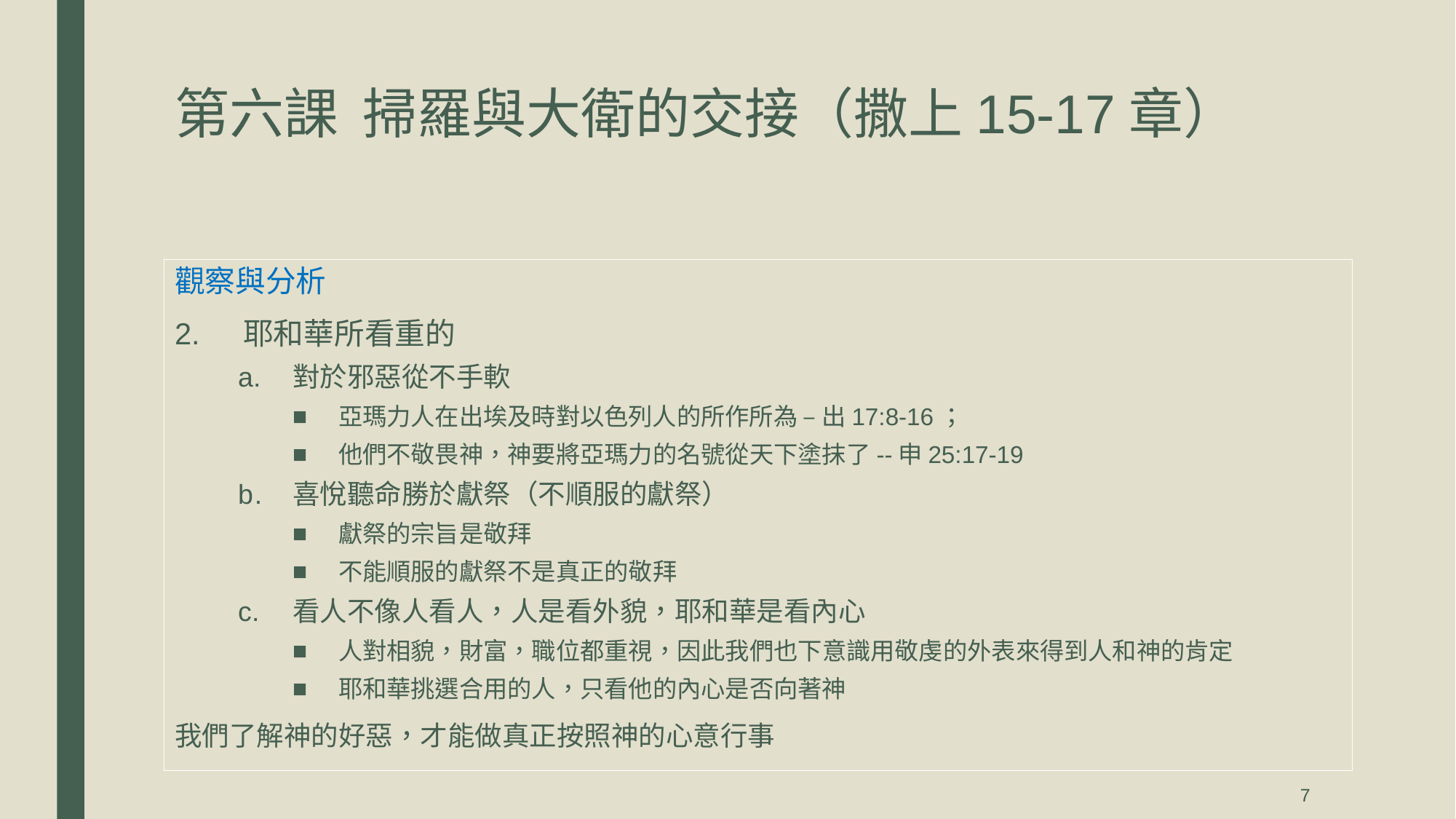

# 第六課  掃羅與大衛的交接（撒上15-17章）
觀察與分析
 耶和華所看重的
對於邪惡從不手軟
亞瑪力人在出埃及時對以色列人的所作所為 – 出17:8-16；
他們不敬畏神，神要將亞瑪力的名號從天下塗抹了--申25:17-19
喜悅聽命勝於獻祭（不順服的獻祭）
獻祭的宗旨是敬拜
不能順服的獻祭不是真正的敬拜
看人不像人看人，人是看外貌，耶和華是看內心
人對相貌，財富，職位都重視，因此我們也下意識用敬虔的外表來得到人和神的肯定
耶和華挑選合用的人，只看他的內心是否向著神
我們了解神的好惡，才能做真正按照神的心意行事

7